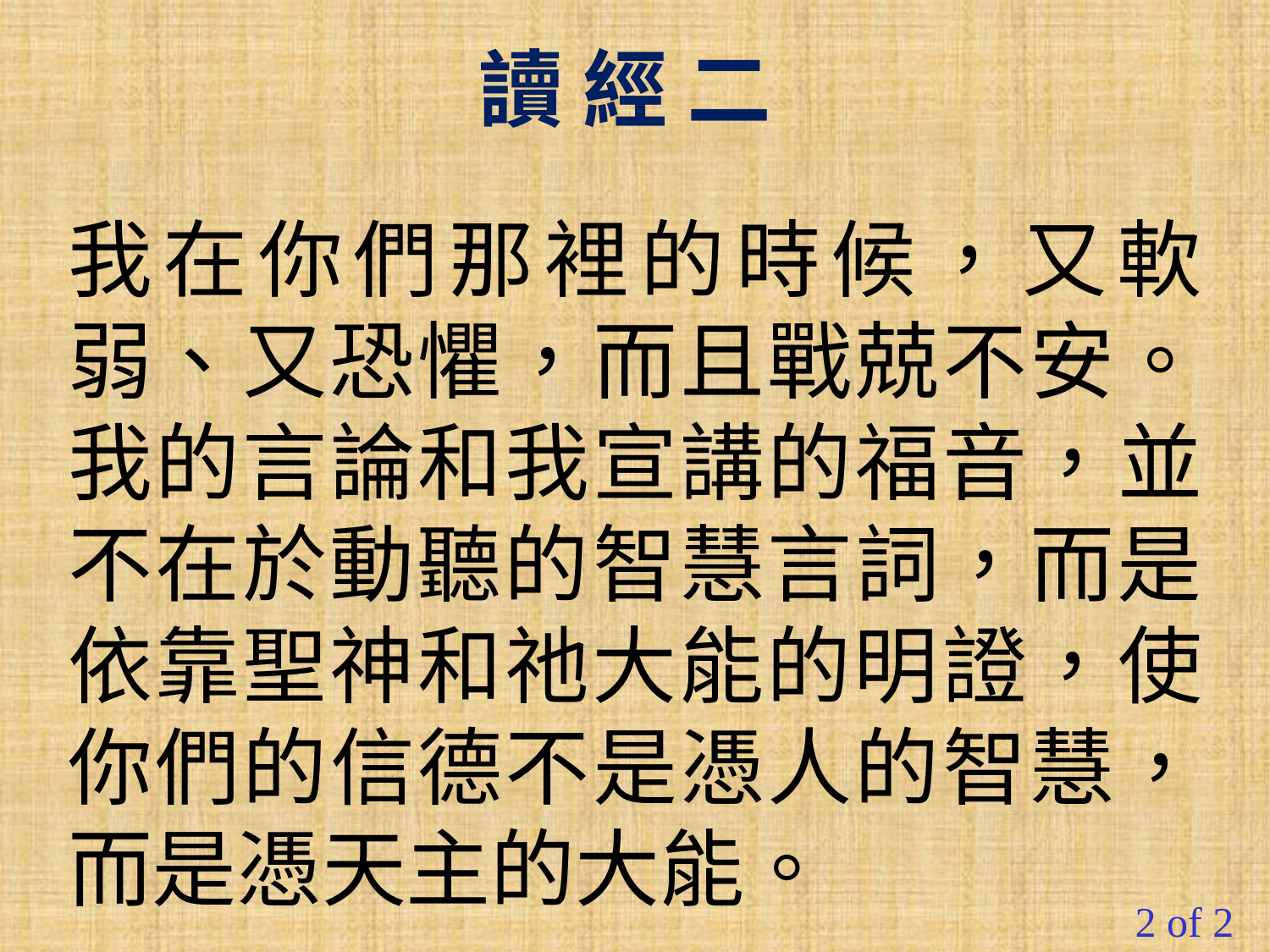

讀 經 二

我在你們那裡的時候，又軟弱、又恐懼，而且戰兢不安。我的言論和我宣講的福音，並不在於動聽的智慧言詞，而是依靠聖神和祂大能的明證，使你們的信德不是憑人的智慧，而是憑天主的大能。
2 of 2